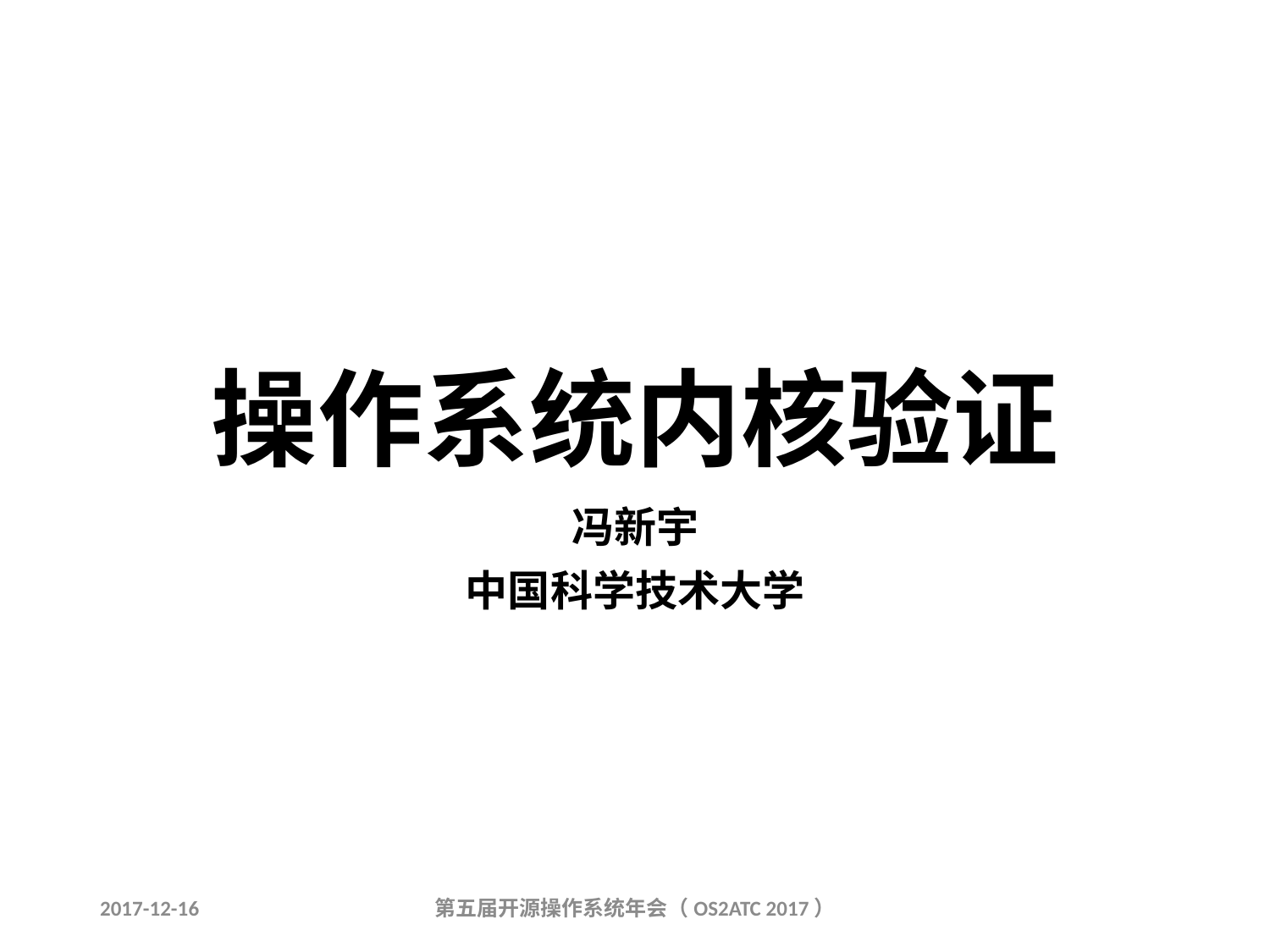

# 操作系统内核验证
冯新宇
中国科学技术大学
2017-12-16
第五届开源操作系统年会（OS2ATC 2017）